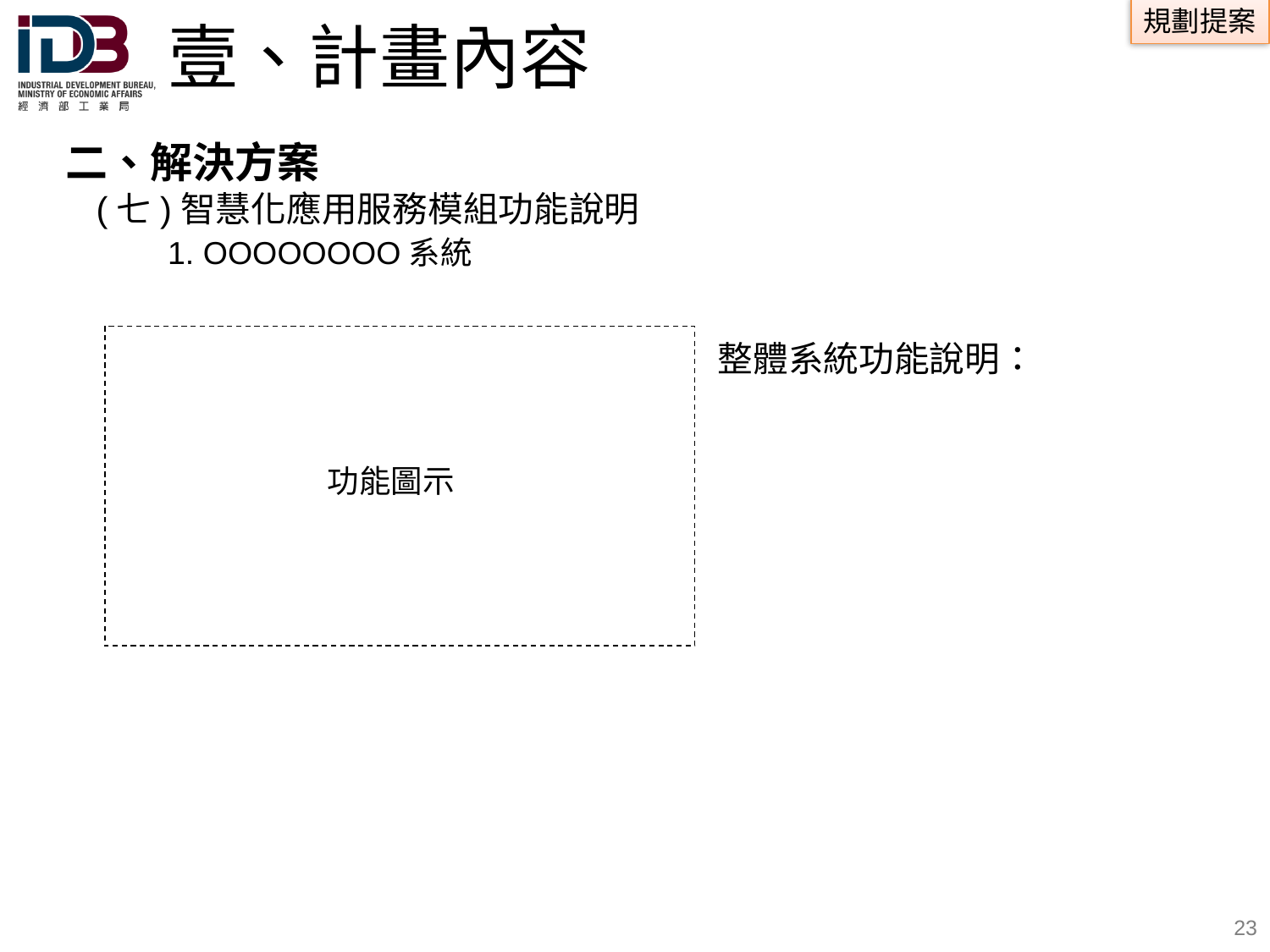

# 壹、計畫內容
 二、解決方案
(七)智慧化應用服務模組功能說明
1. OOOOOOOO系統

功能圖示
整體系統功能說明：
23